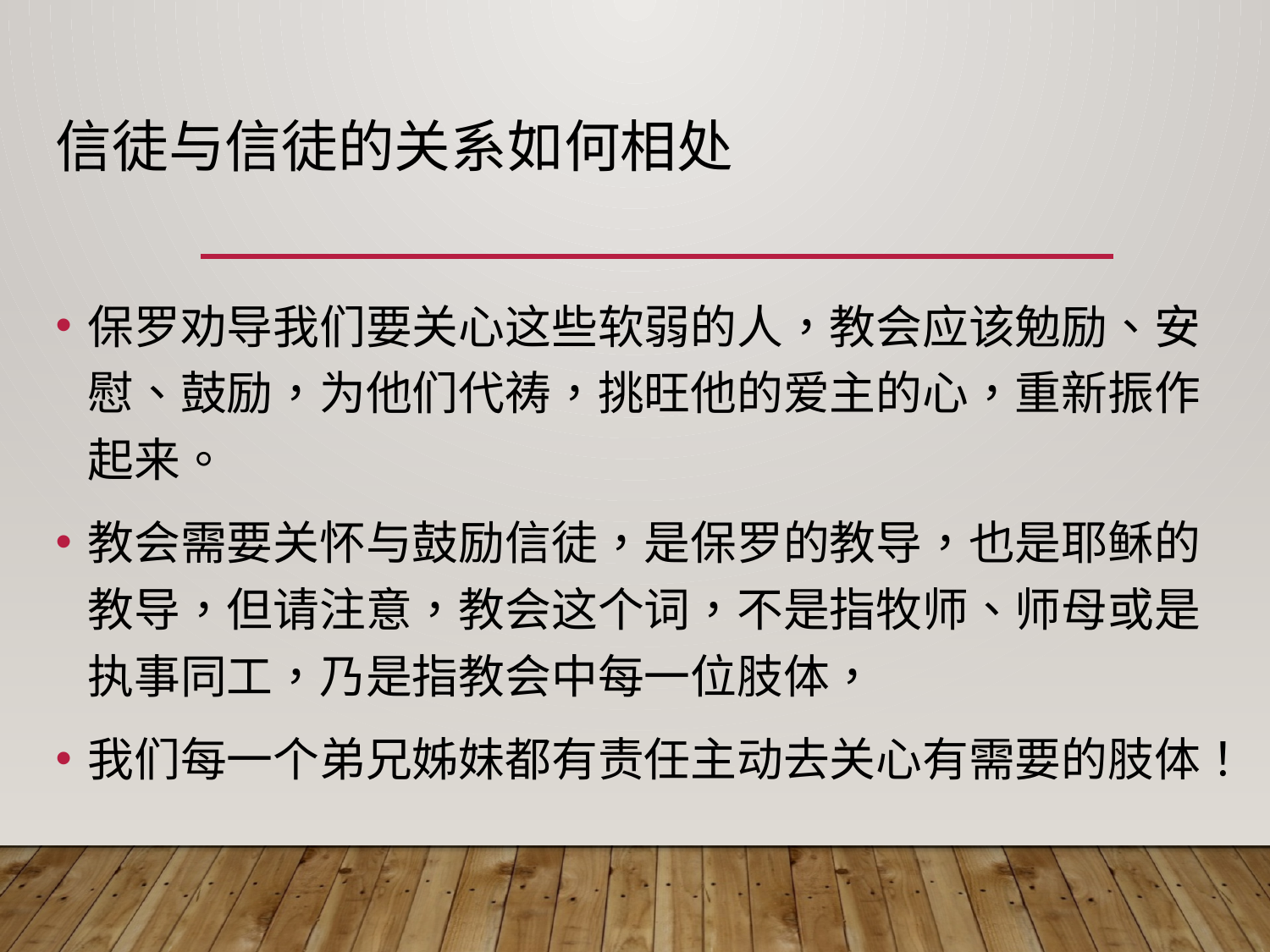

# 信徒与信徒的关系如何相处
保罗劝导我们要关心这些软弱的人，教会应该勉励、安慰、鼓励，为他们代祷，挑旺他的爱主的心，重新振作起来。
教会需要关怀与鼓励信徒，是保罗的教导，也是耶稣的教导，但请注意，教会这个词，不是指牧师、师母或是执事同工，乃是指教会中每一位肢体，
我们每一个弟兄姊妹都有责任主动去关心有需要的肢体！